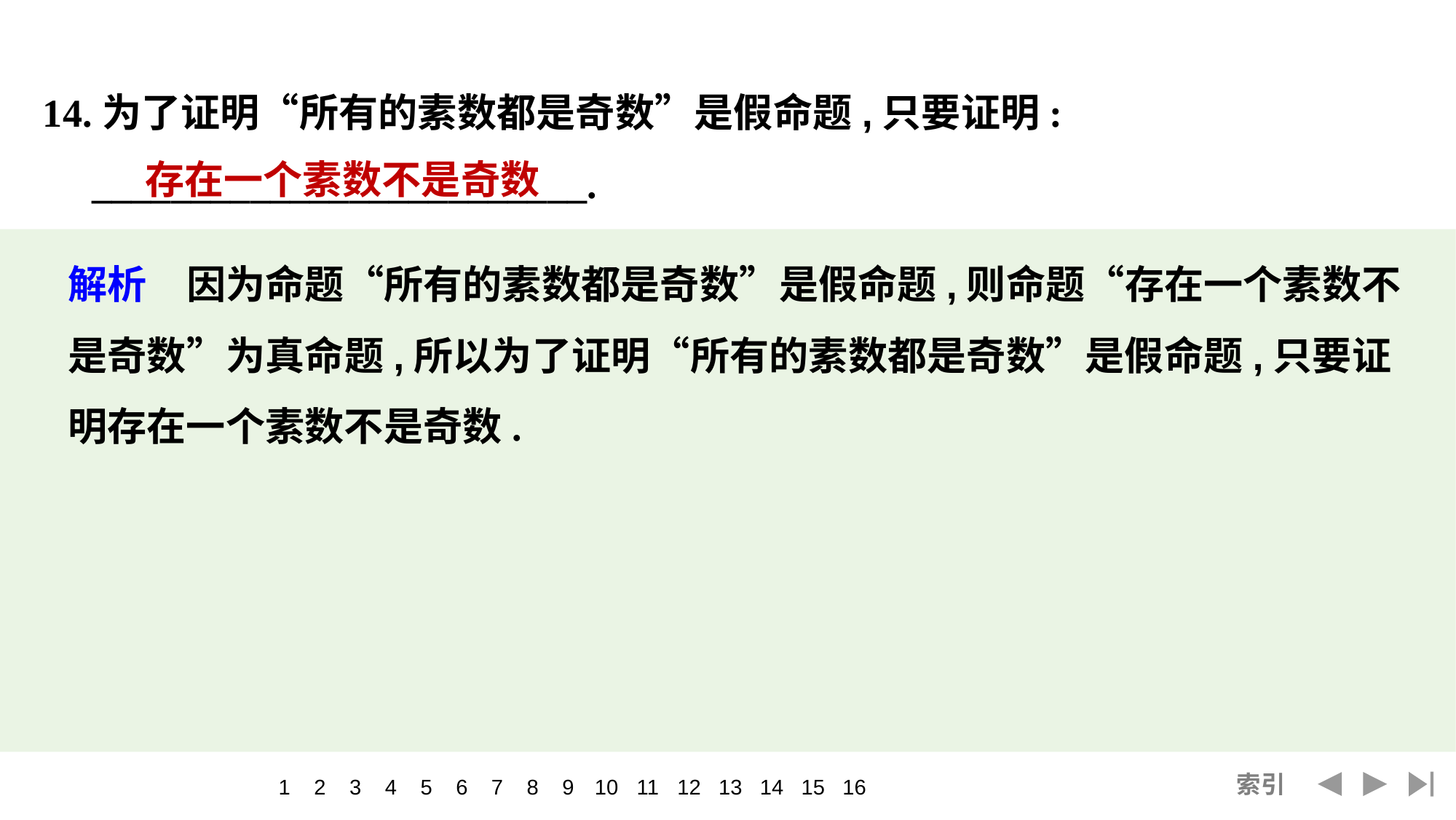

14.为了证明“所有的素数都是奇数”是假命题,只要证明:
     _________________________.
存在一个素数不是奇数

解析　因为命题“所有的素数都是奇数”是假命题,则命题“存在一个素数不是奇数”为真命题,所以为了证明“所有的素数都是奇数”是假命题,只要证明存在一个素数不是奇数.